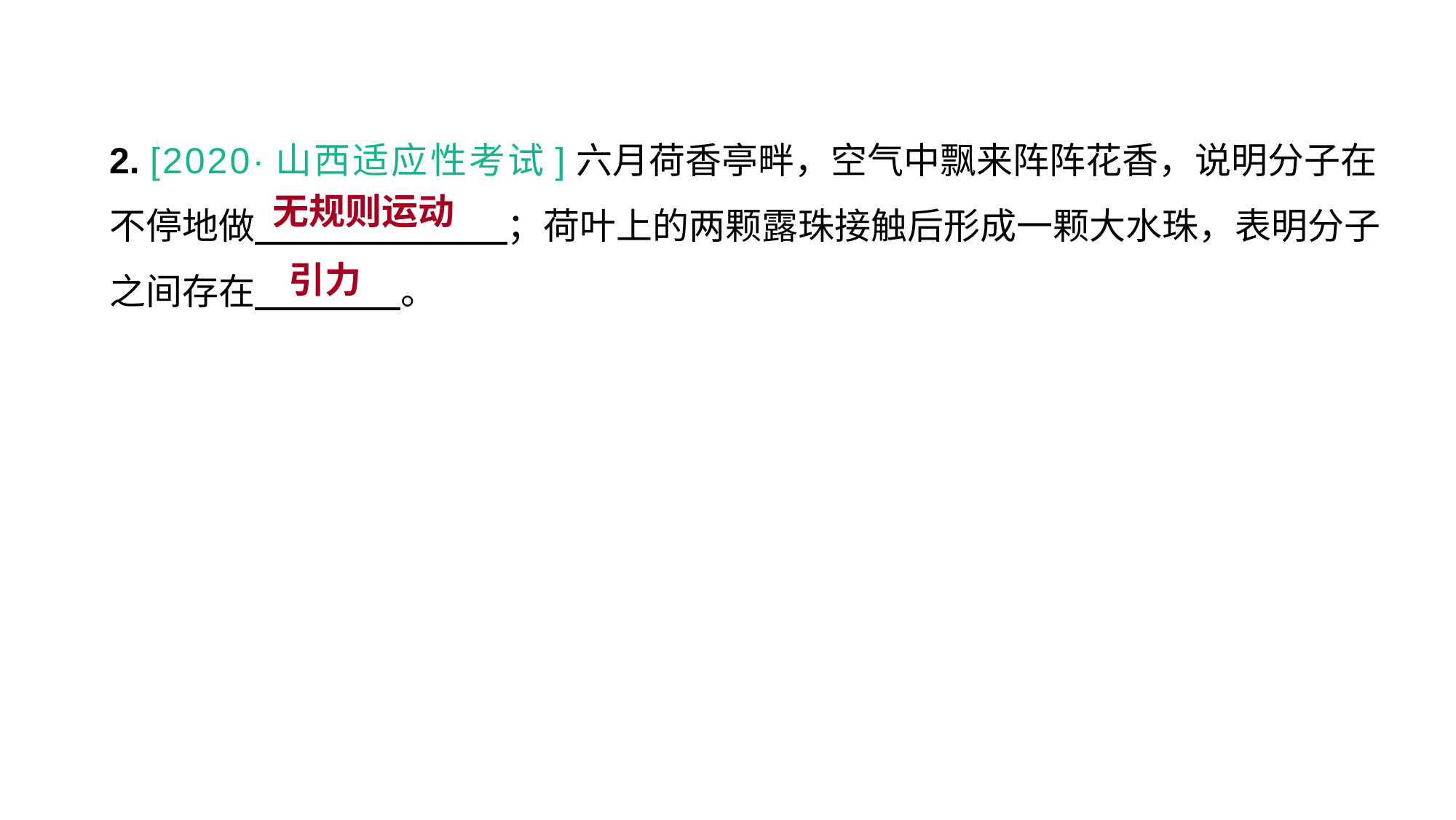

2. [2020·山西适应性考试]六月荷香亭畔，空气中飘来阵阵花香，说明分子在不停地做　　             　　；荷叶上的两颗露珠接触后形成一颗大水珠，表明分子之间存在　　　　。
无规则运动
重难突破 能力提升
引力